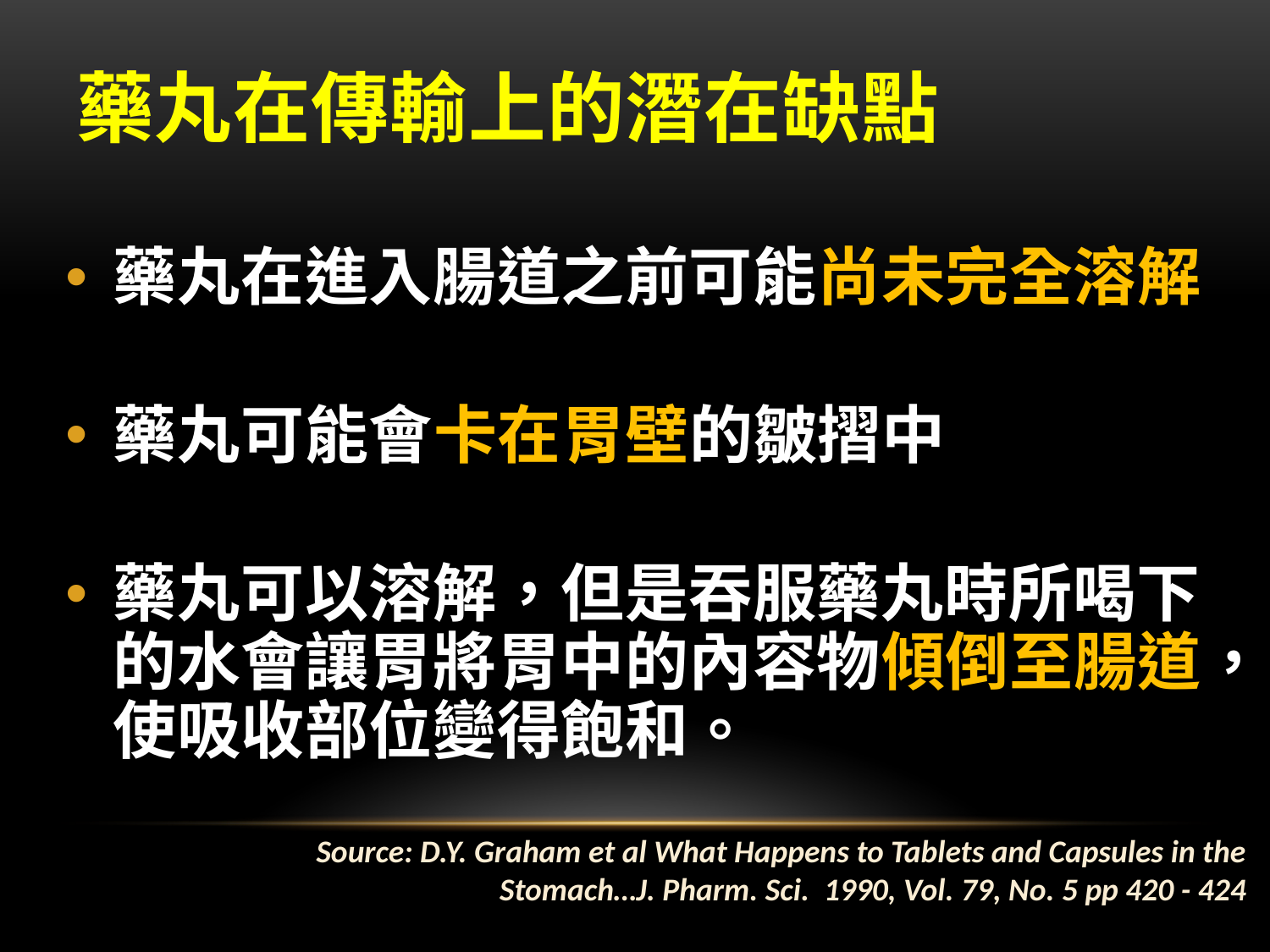

# 藥丸在傳輸上的潛在缺點
藥丸在進入腸道之前可能尚未完全溶解

藥丸可能會卡在胃壁的皺摺中

藥丸可以溶解，但是吞服藥丸時所喝下的水會讓胃將胃中的內容物傾倒至腸道，使吸收部位變得飽和。
Source: D.Y. Graham et al What Happens to Tablets and Capsules in the Stomach…J. Pharm. Sci.  1990, Vol. 79, No. 5 pp 420 - 424